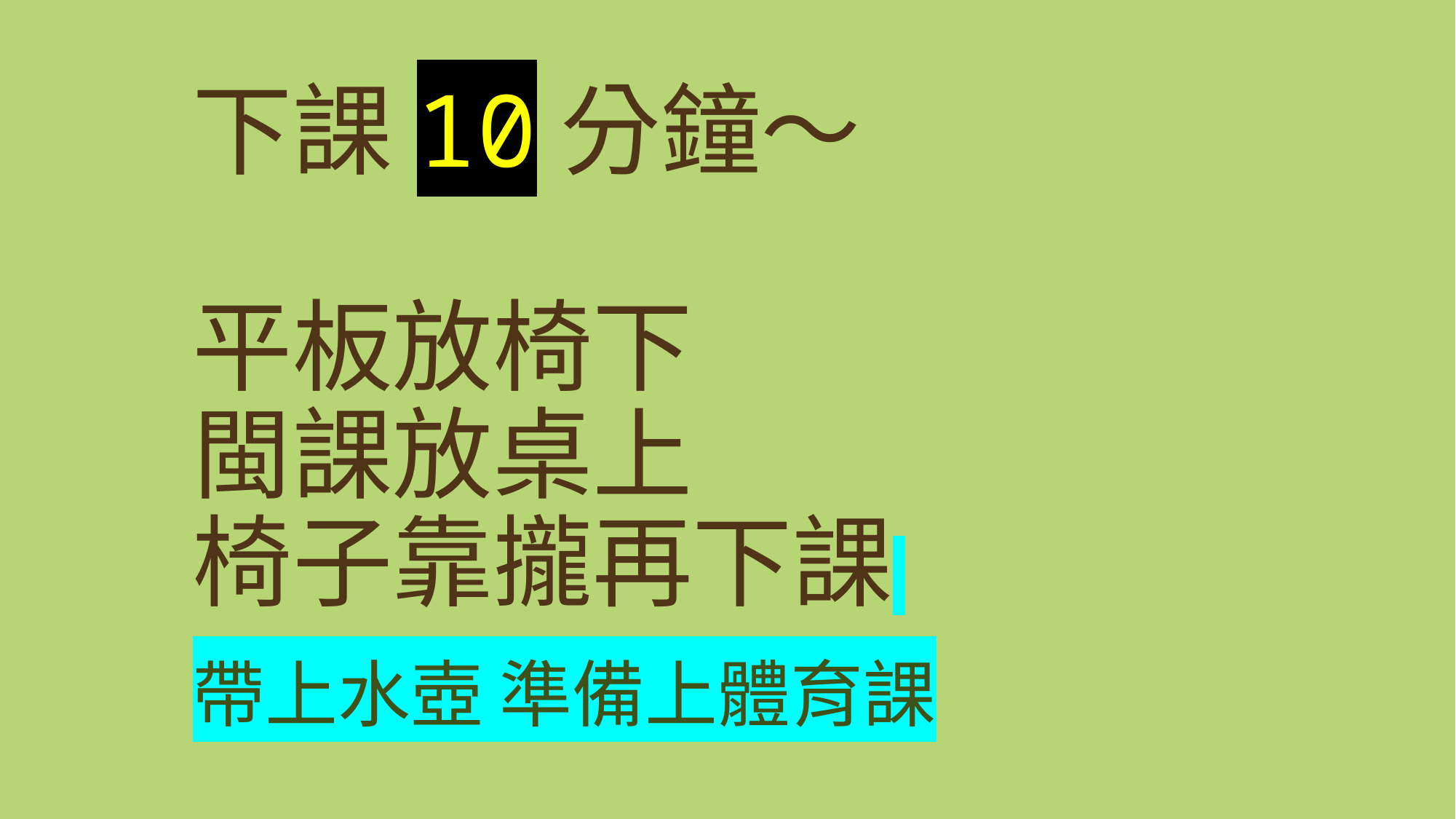

# 下課10分鐘～ 平板放椅下 閩課放桌上 椅子靠攏再下課
帶上水壺 準備上體育課